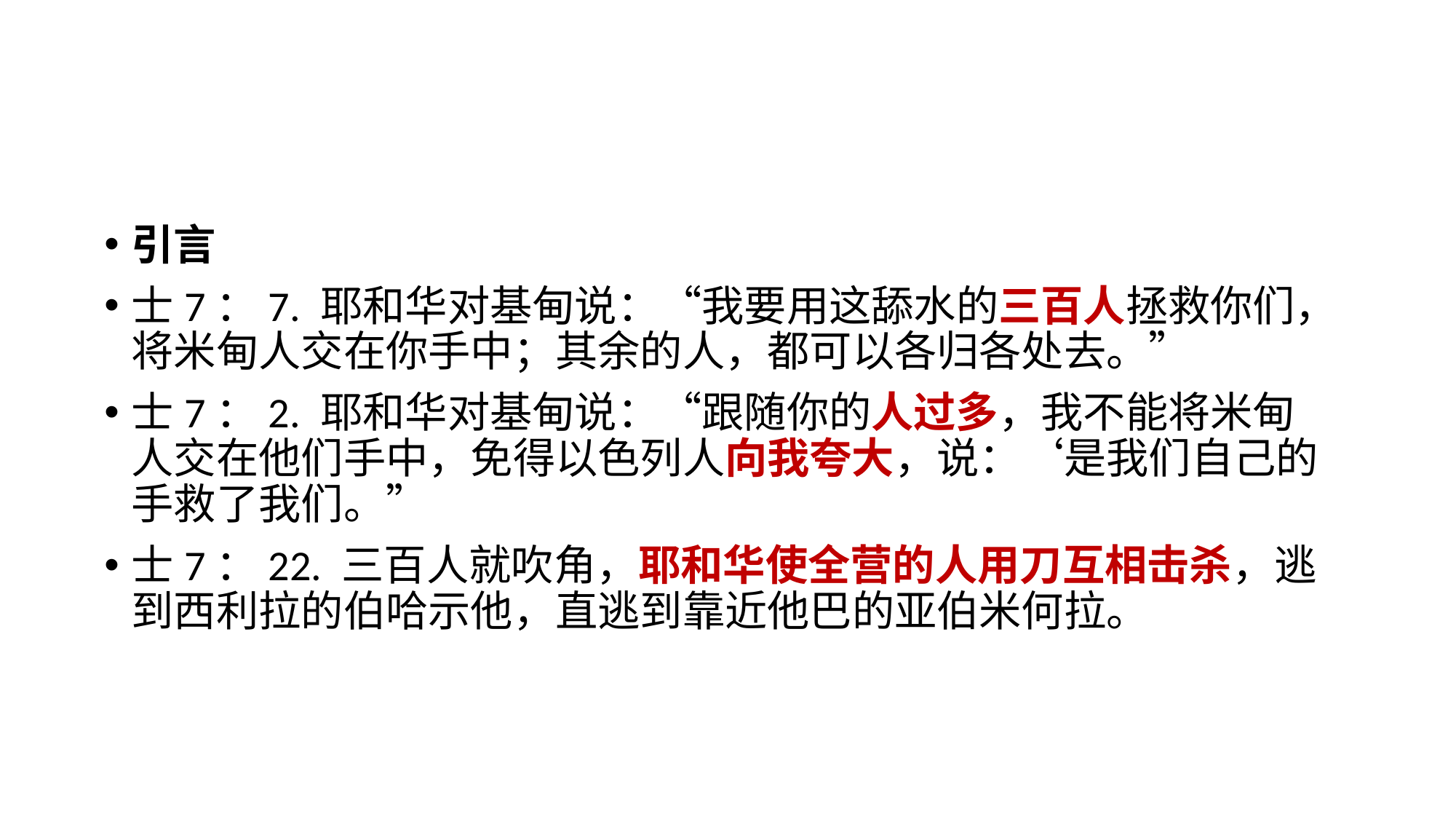

引言
士7：7. 耶和华对基甸说：“我要用这舔水的三百人拯救你们，将米甸人交在你手中；其余的人，都可以各归各处去。”
士7：2. 耶和华对基甸说：“跟随你的人过多，我不能将米甸人交在他们手中，免得以色列人向我夸大，说：‘是我们自己的手救了我们。”
士7：22. 三百人就吹角，耶和华使全营的人用刀互相击杀，逃到西利拉的伯哈示他，直逃到靠近他巴的亚伯米何拉。